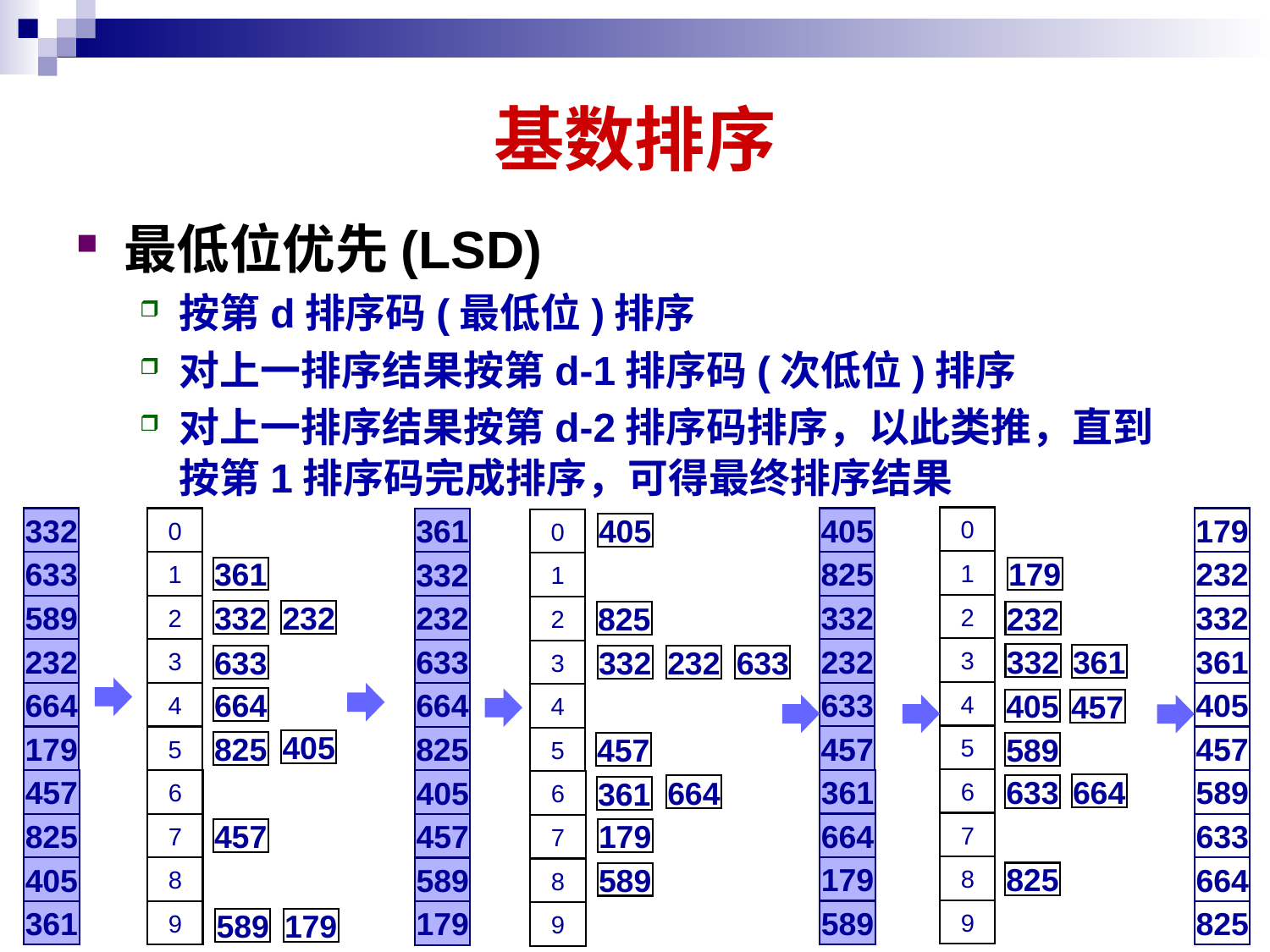

# 基数排序
最低位优先(LSD)
按第d排序码(最低位)排序
对上一排序结果按第d-1排序码(次低位)排序
对上一排序结果按第d-2排序码排序，以此类推，直到按第1排序码完成排序，可得最终排序结果

0
1
2
3
4
5
6
7
8
9
332
633
589
232
664
179
457
825
405
361

0
1
2
3
4
5
6
7
8
9
405
825
332
232
633
457
361
664
179
589

179
232
332
361
405
457
589
633
664
825
361
332
232
633
664
825
405
457
589
179

0
1
2
3
4
5
6
7
8
9
405

361
179

332
232
825
232

332
361
232
633
332
633

664

405
457

405
825
457
589

664
633
664
361

457
179

825
589

589
179